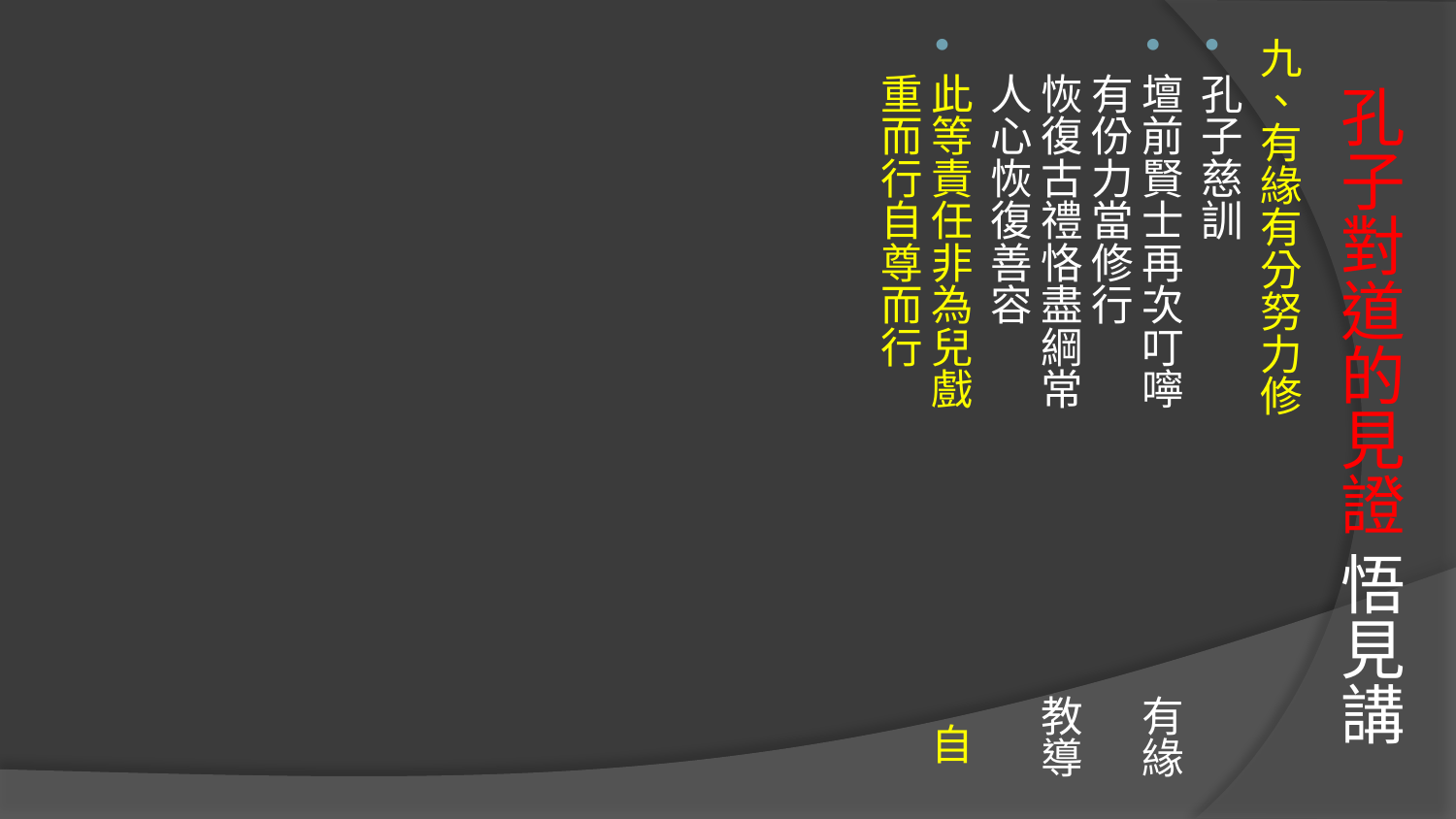

九、有緣有分努力修
孔子慈訓
壇前賢士再次叮嚀                              有緣有份力當修行
恢復古禮恪盡綱常                              教導人心恢復善容
此等責任非為兒戲                                 自重而行自尊而行

# 孔子對道的見證 悟見講